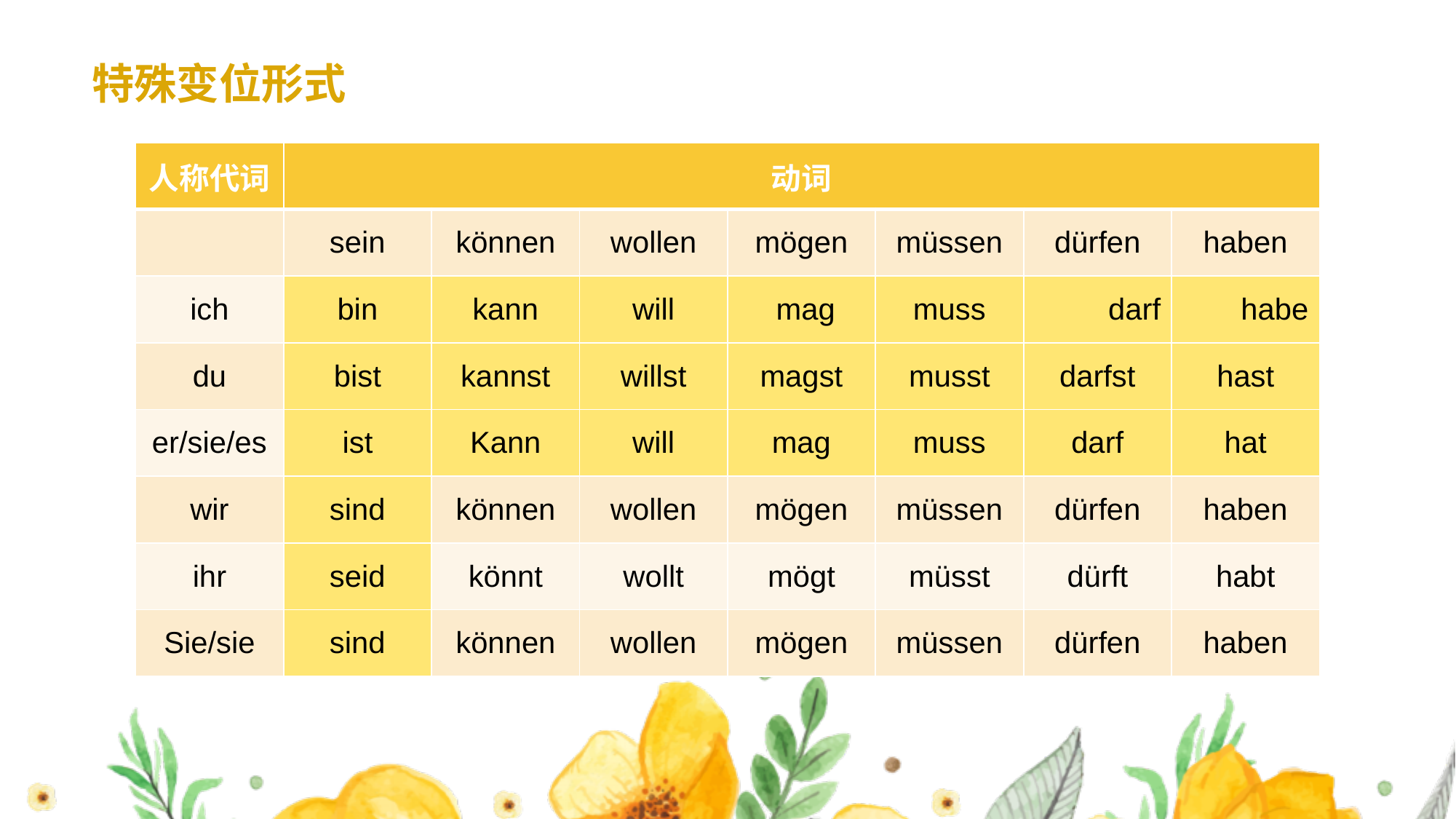

# 特殊变位形式
| 人称代词 | 动词 |  |  |  |  |  |  |
| --- | --- | --- | --- | --- | --- | --- | --- |
|  | sein | können | wollen | mögen | müssen | dürfen | haben |
| ich | bin | kann | will | mag | muss | darf | habe |
| du | bist | kannst | willst | magst | musst | darfst | hast |
| er/sie/es | ist | Kann | will | mag | muss | darf | hat |
| wir | sind | können | wollen | mögen | müssen | dürfen | haben |
| ihr | seid | könnt | wollt | mögt | müsst | dürft | habt |
| Sie/sie | sind | können | wollen | mögen | müssen | dürfen | haben |